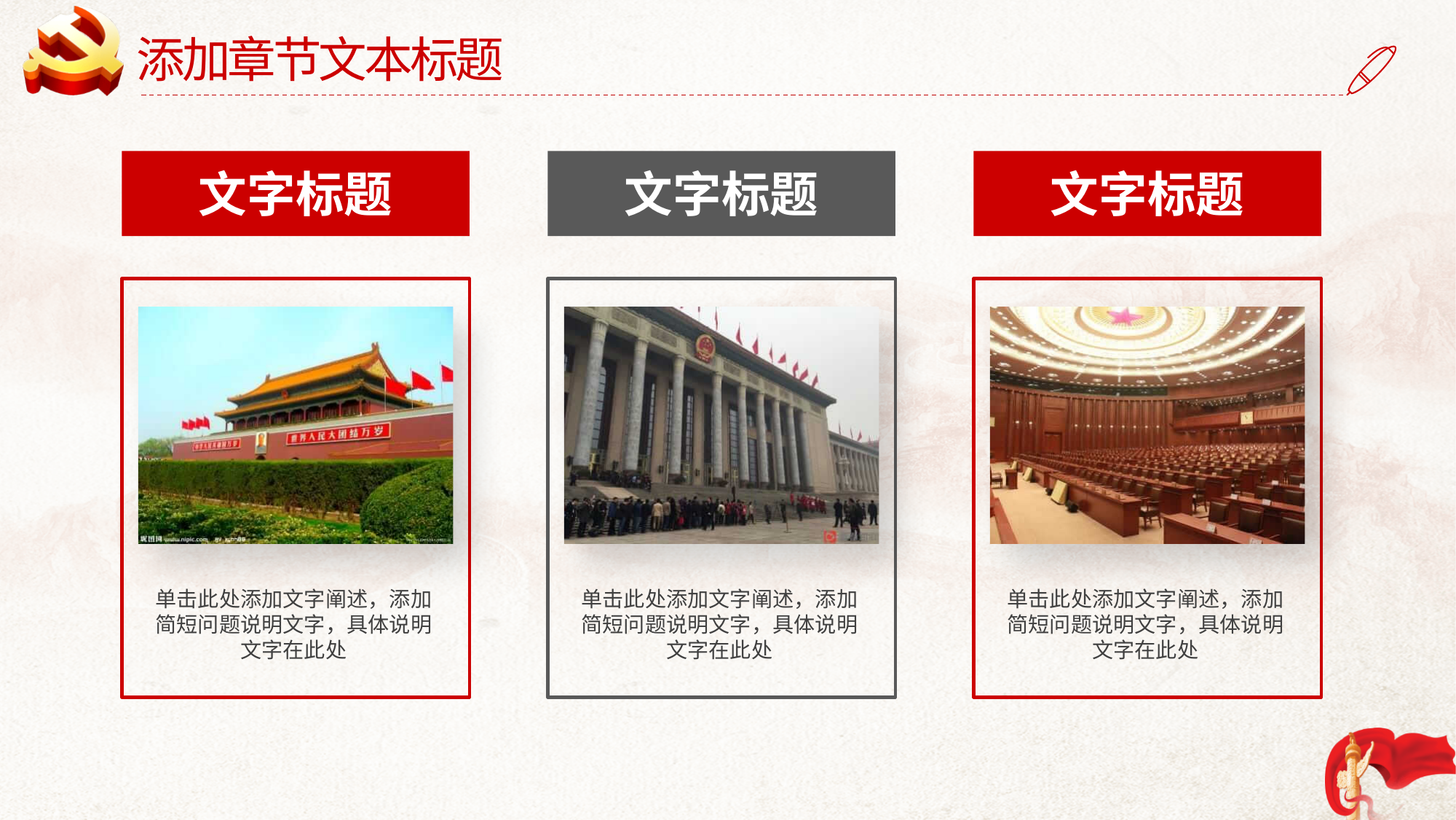

添加章节文本标题

文字标题

文字标题

文字标题

单击此处添加文字阐述，添加简短问题说明文字，具体说明文字在此处
单击此处添加文字阐述，添加简短问题说明文字，具体说明文字在此处
单击此处添加文字阐述，添加简短问题说明文字，具体说明文字在此处